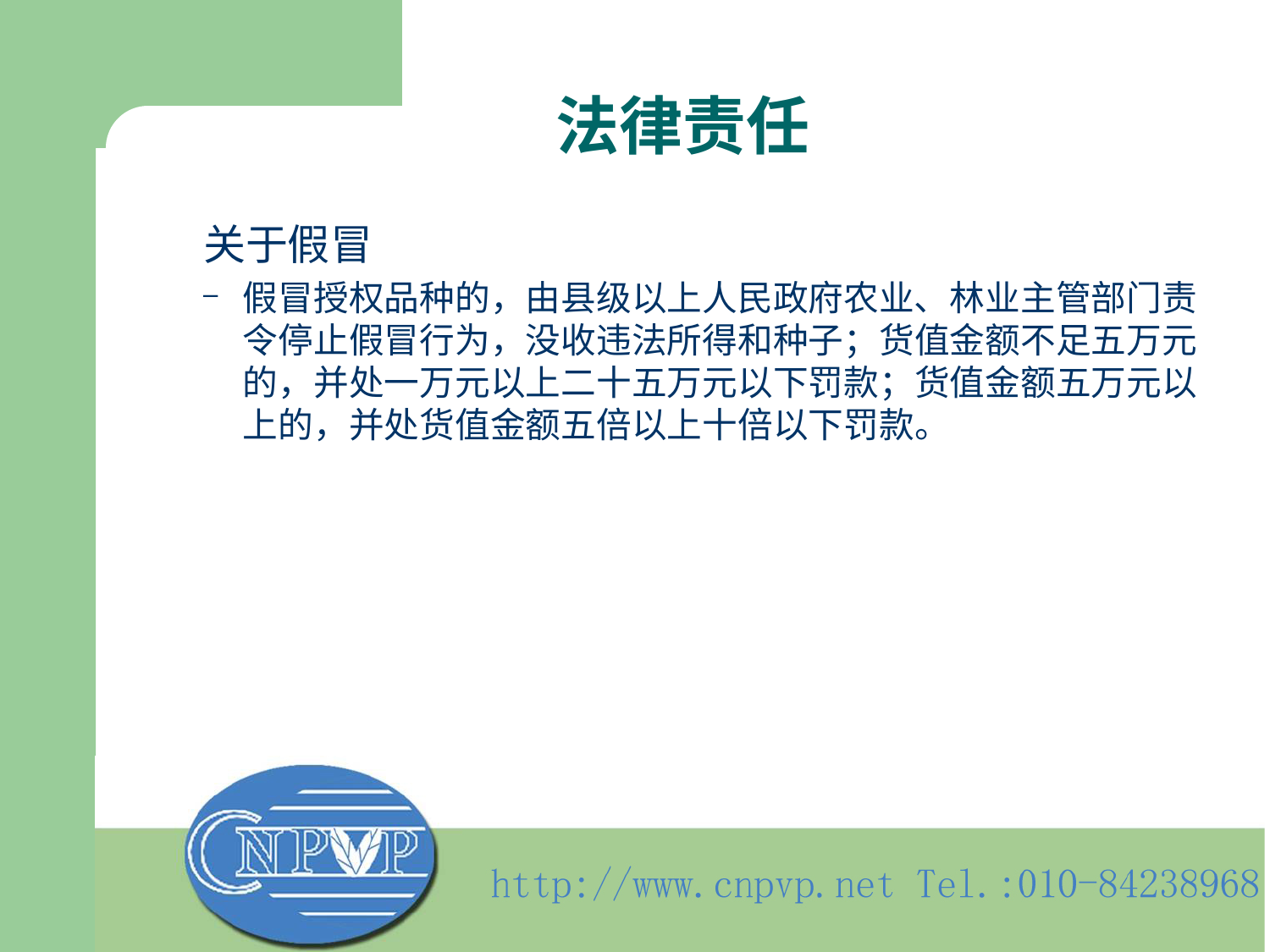

# 法律责任
关于假冒
假冒授权品种的，由县级以上人民政府农业、林业主管部门责令停止假冒行为，没收违法所得和种子；货值金额不足五万元的，并处一万元以上二十五万元以下罚款；货值金额五万元以上的，并处货值金额五倍以上十倍以下罚款。